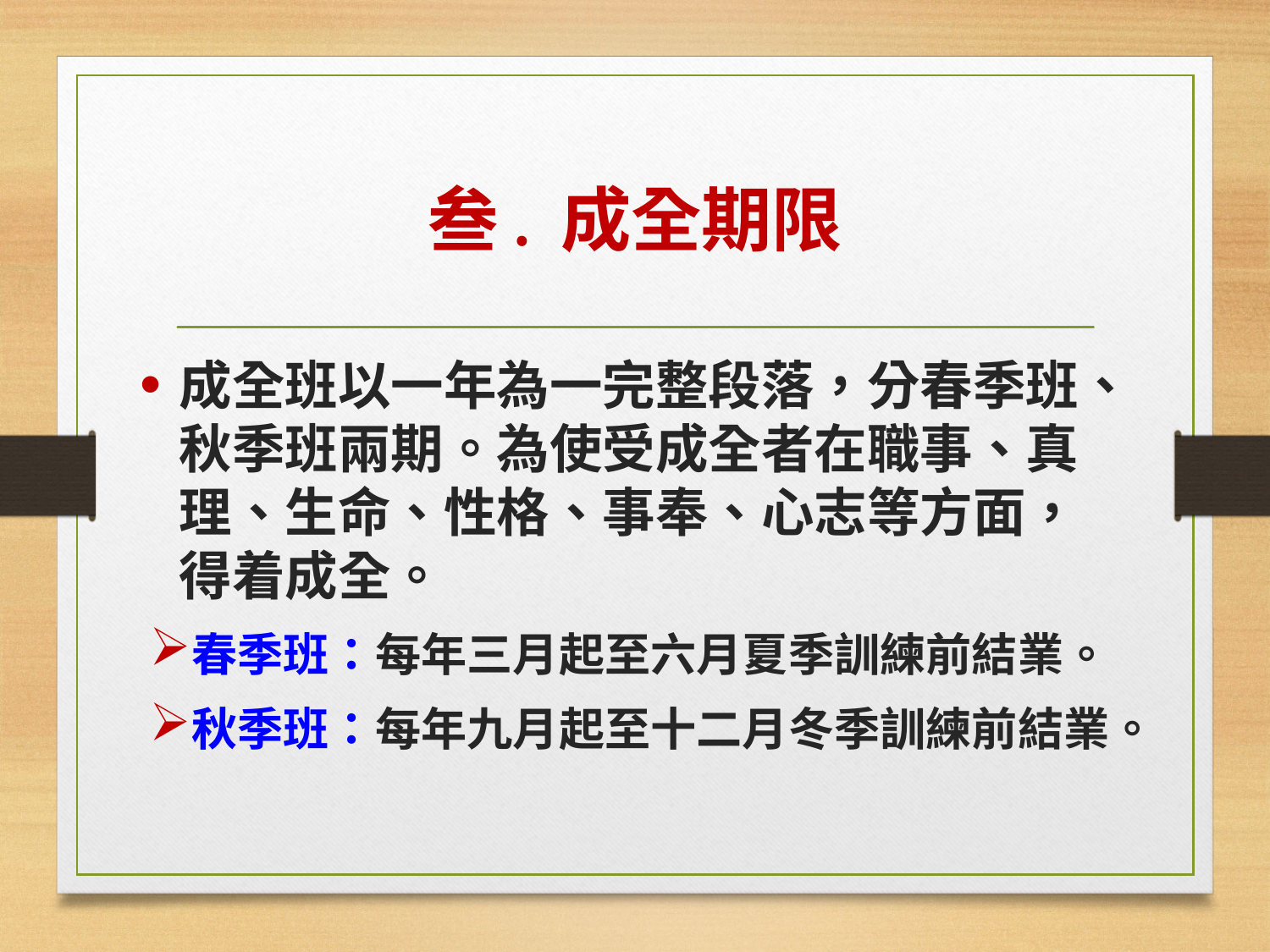

# 叁. 成全期限
成全班以一年為一完整段落，分春季班、秋季班兩期。為使受成全者在職事、真理、生命、性格、事奉、心志等方面，得着成全。
春季班：每年三月起至六月夏季訓練前結業。
秋季班：每年九月起至十二月冬季訓練前結業。